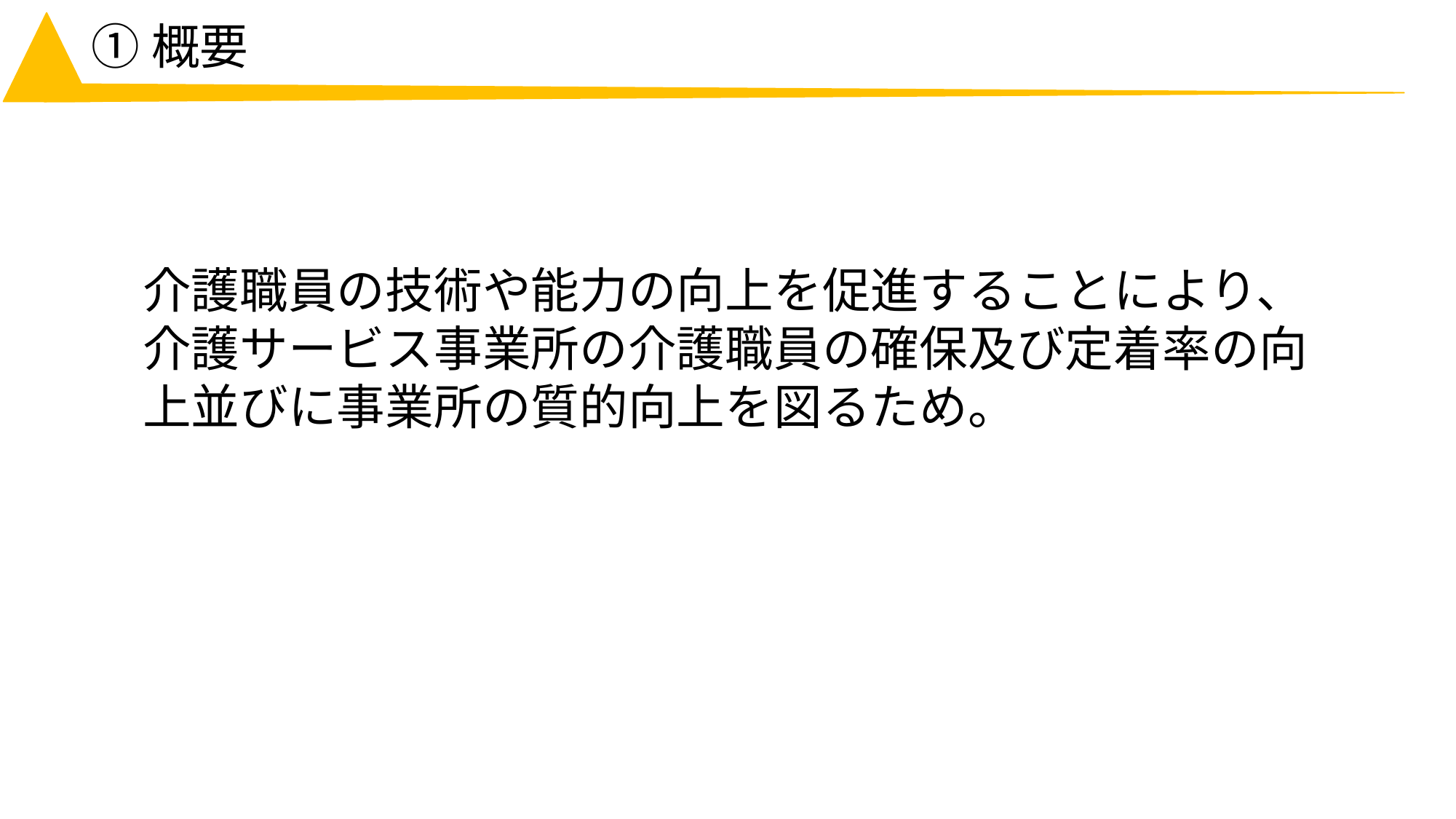

# ①概要
介護職員の技術や能力の向上を促進することにより、介護サービス事業所の介護職員の確保及び定着率の向上並びに事業所の質的向上を図るため。